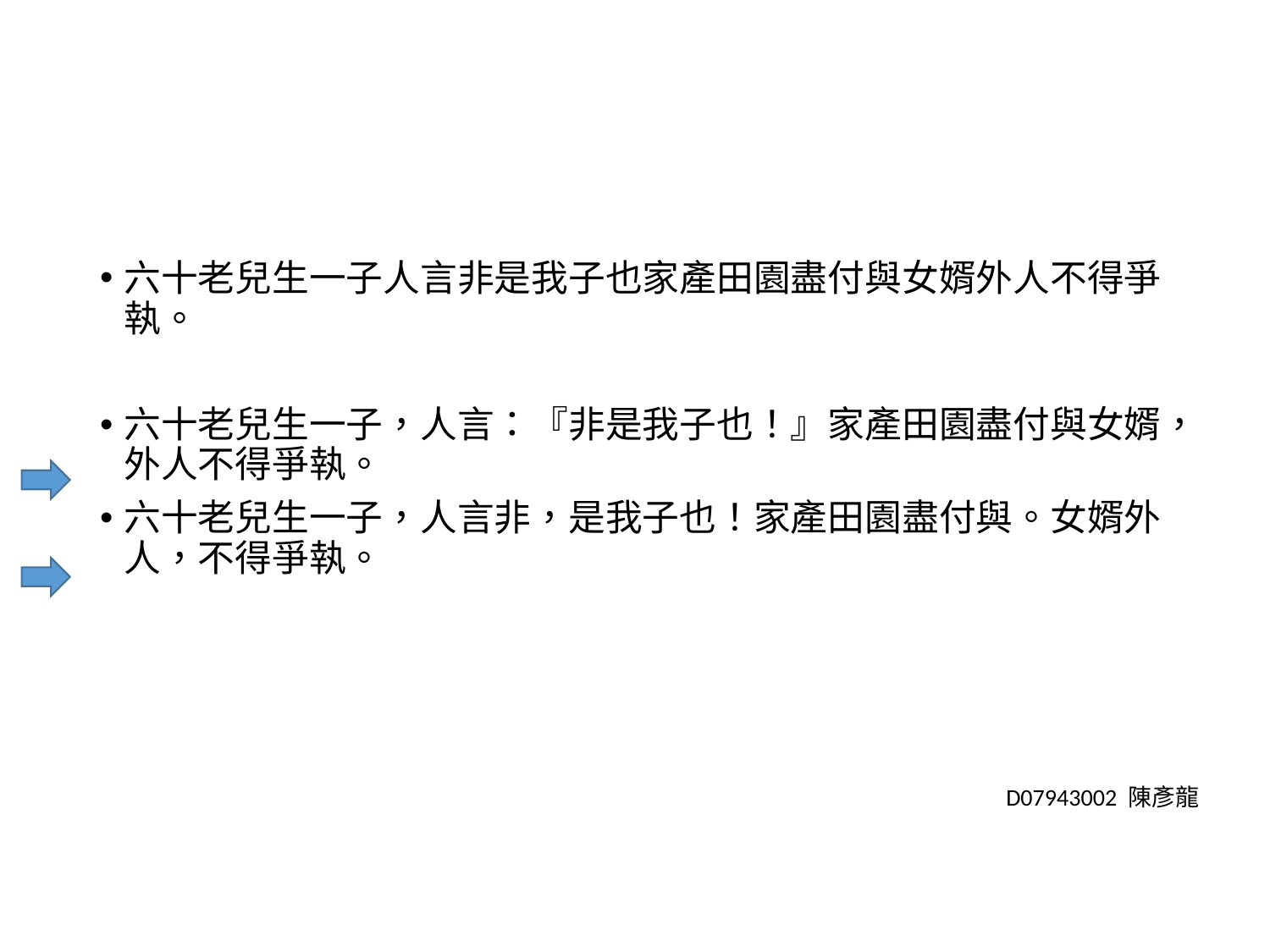

#
六十老兒生一子人言非是我子也家產田園盡付與女婿外人不得爭執。

六十老兒生一子，人言：『非是我子也！』家產田園盡付與女婿，外人不得爭執。
六十老兒生一子，人言非，是我子也！家產田園盡付與。女婿外人，不得爭執。

D07943002 陳彥龍